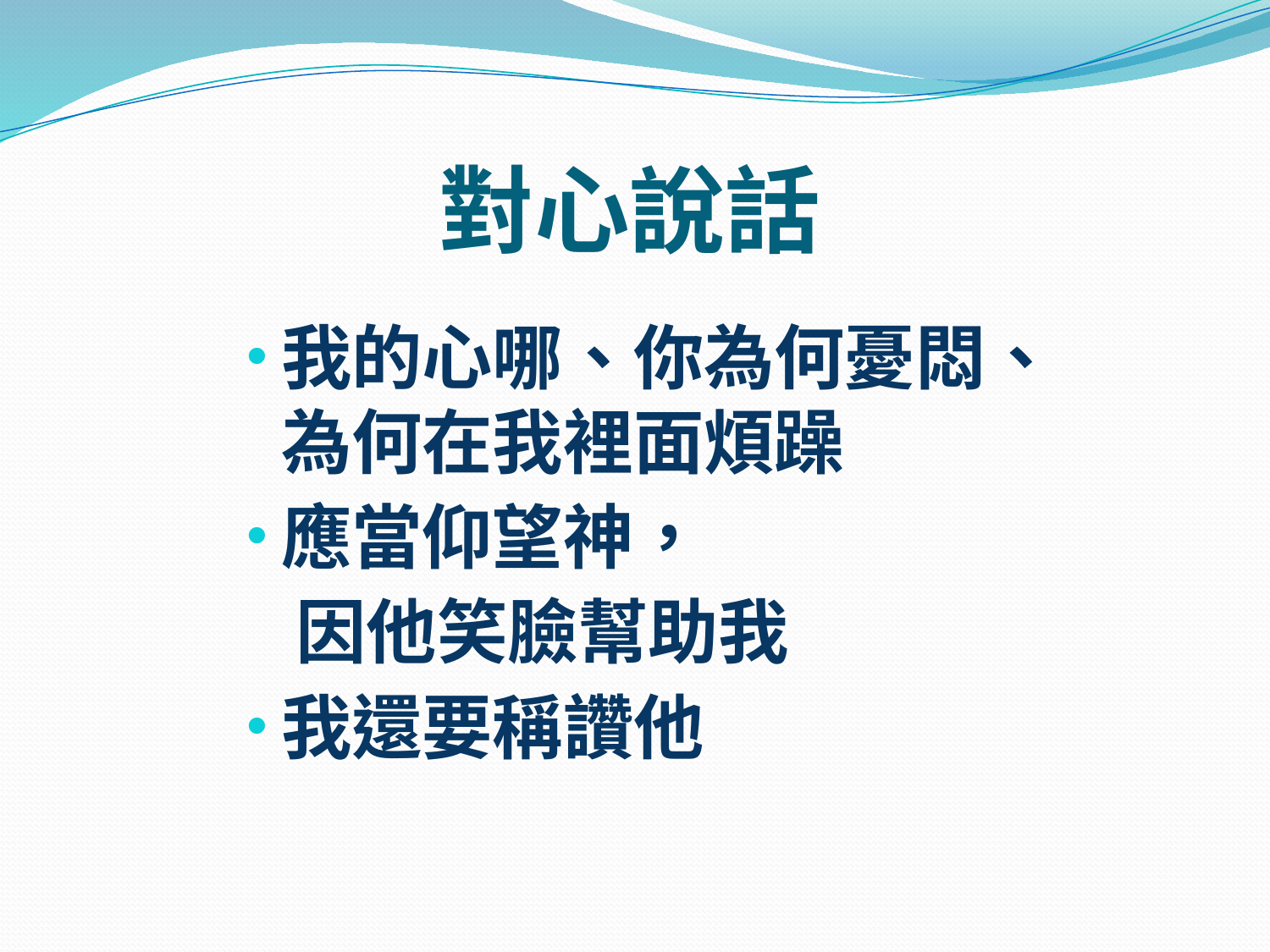

# 對心說話
我的心哪、你為何憂悶、為何在我裡面煩躁
應當仰望神，
  因他笑臉幫助我
我還要稱讚他